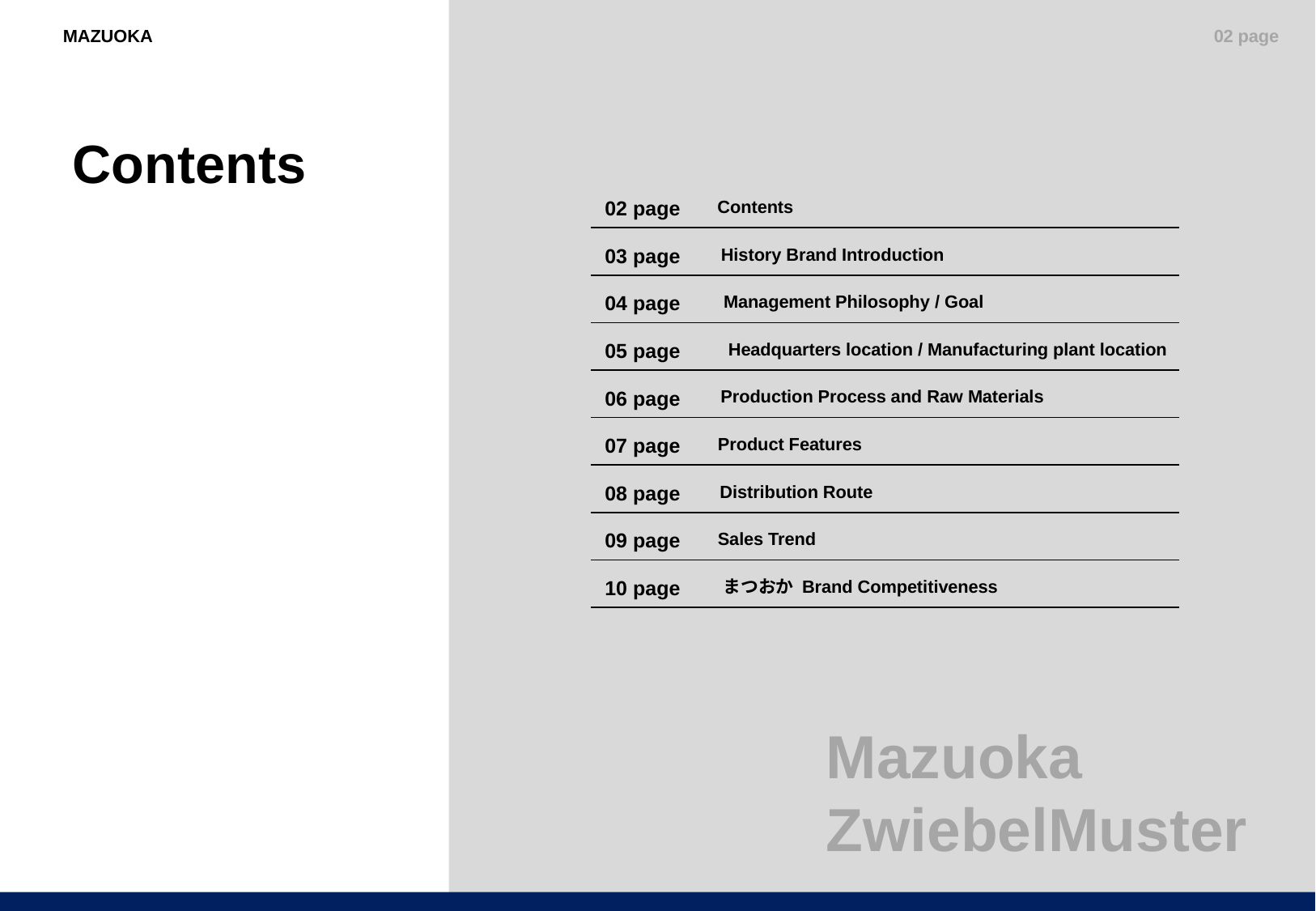

MAZUOKA
02 page
Contents
02 page
Contents
03 page
History Brand Introduction
04 page
Management Philosophy / Goal
05 page
Headquarters location / Manufacturing plant location
06 page
Production Process and Raw Materials
07 page
Product Features
08 page
Distribution Route
09 page
Sales Trend
10 page
 まつおか Brand Competitiveness
Mazuoka
ZwiebelMuster